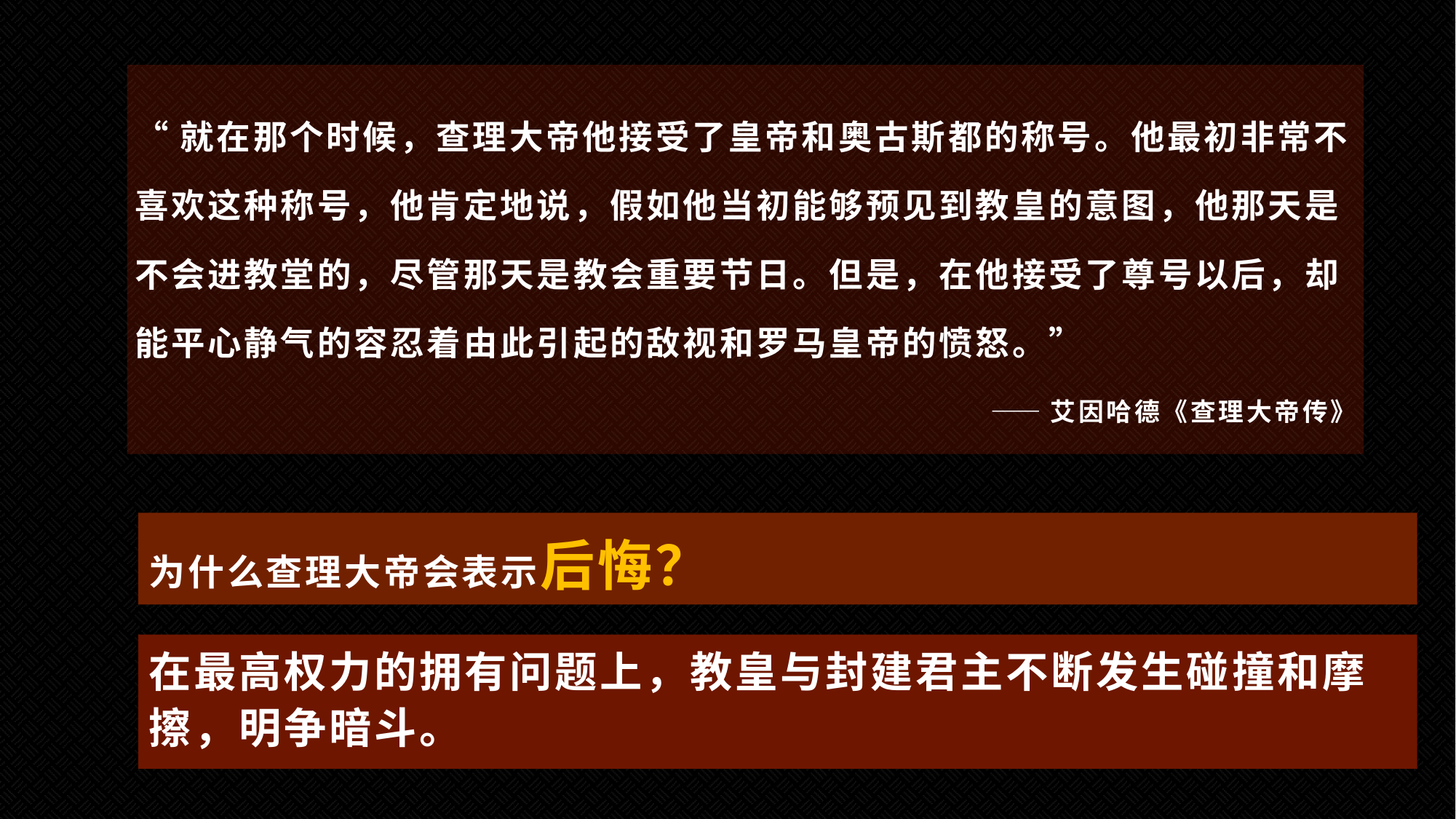

“就在那个时候，查理大帝他接受了皇帝和奥古斯都的称号。他最初非常不喜欢这种称号，他肯定地说，假如他当初能够预见到教皇的意图，他那天是不会进教堂的，尽管那天是教会重要节日。但是，在他接受了尊号以后，却能平心静气的容忍着由此引起的敌视和罗马皇帝的愤怒。”
        ——艾因哈德《查理大帝传》
为什么查理大帝会表示后悔？

在最高权力的拥有问题上，教皇与封建君主不断发生碰撞和摩擦，明争暗斗。